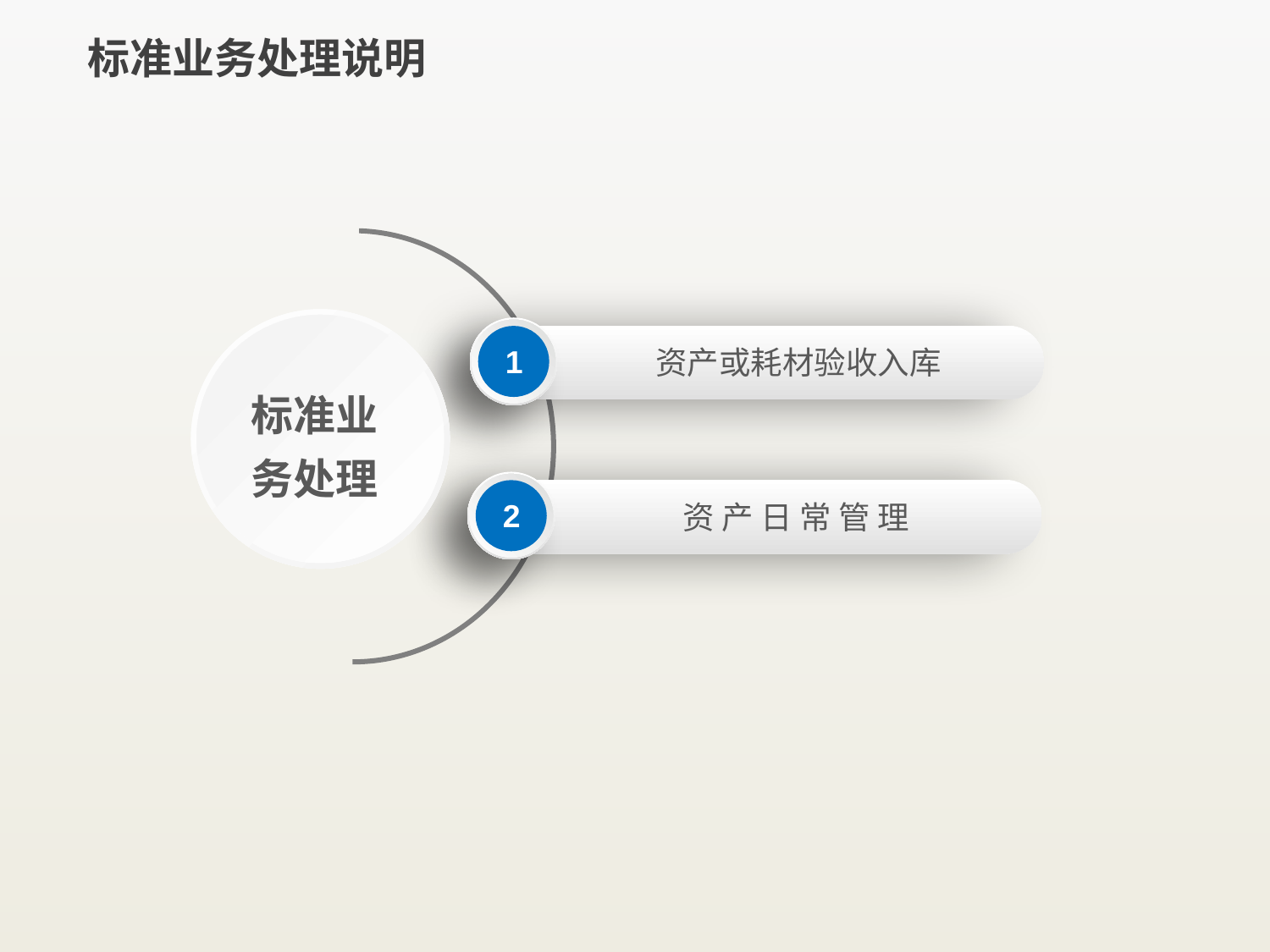

# 标准业务处理说明

标准业务处理

1
资产或耗材验收入库

2
资 产 日 常 管 理